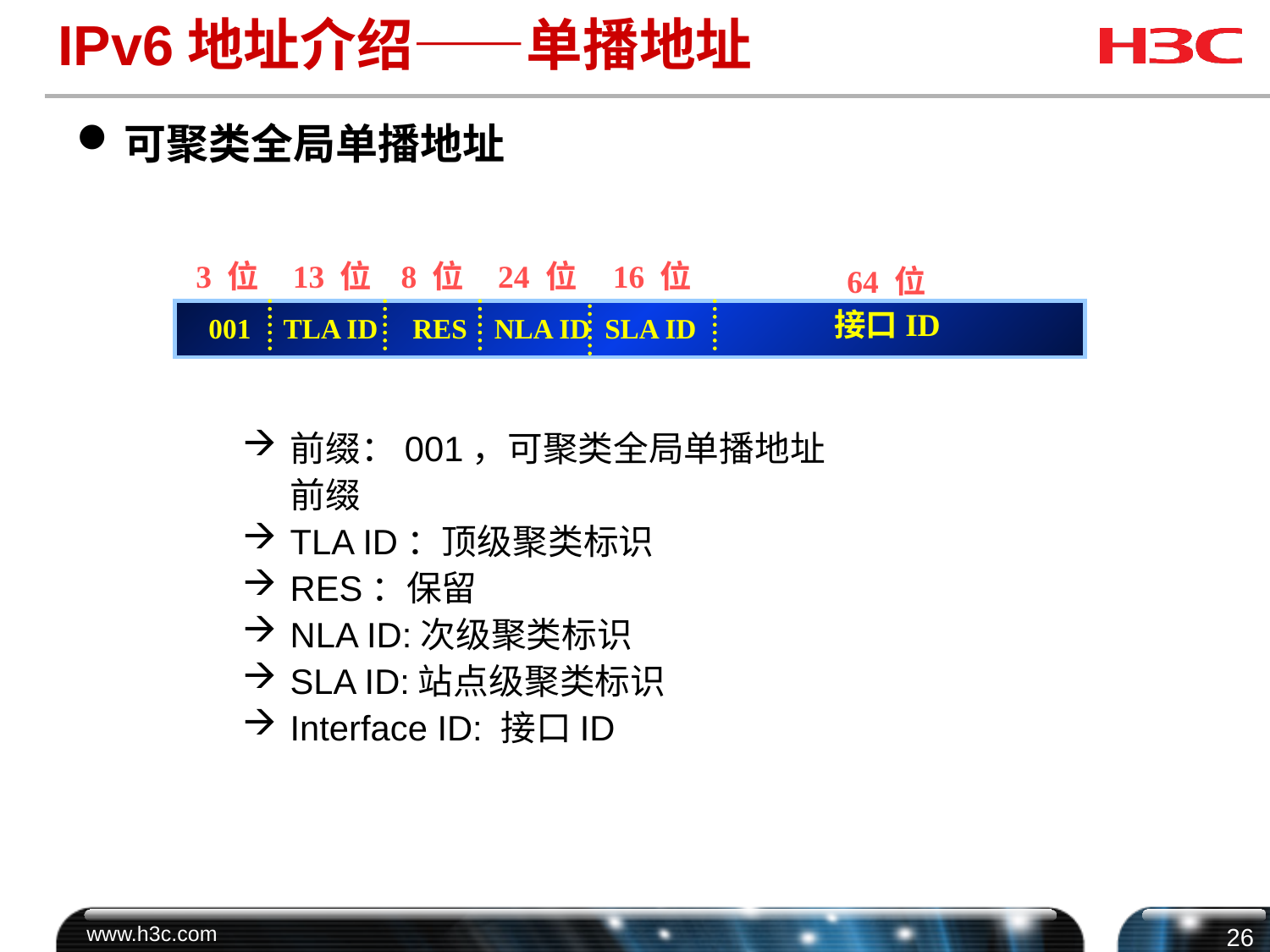

# IPv6地址介绍——单播地址
可聚类全局单播地址
3 位
13 位
8 位
24 位
16 位
64 位
接口ID

001
TLA ID

RES
NLA ID

SLA ID

前缀：001，可聚类全局单播地址前缀
TLA ID：顶级聚类标识
RES：保留
NLA ID:次级聚类标识
SLA ID:站点级聚类标识
Interface ID: 接口ID